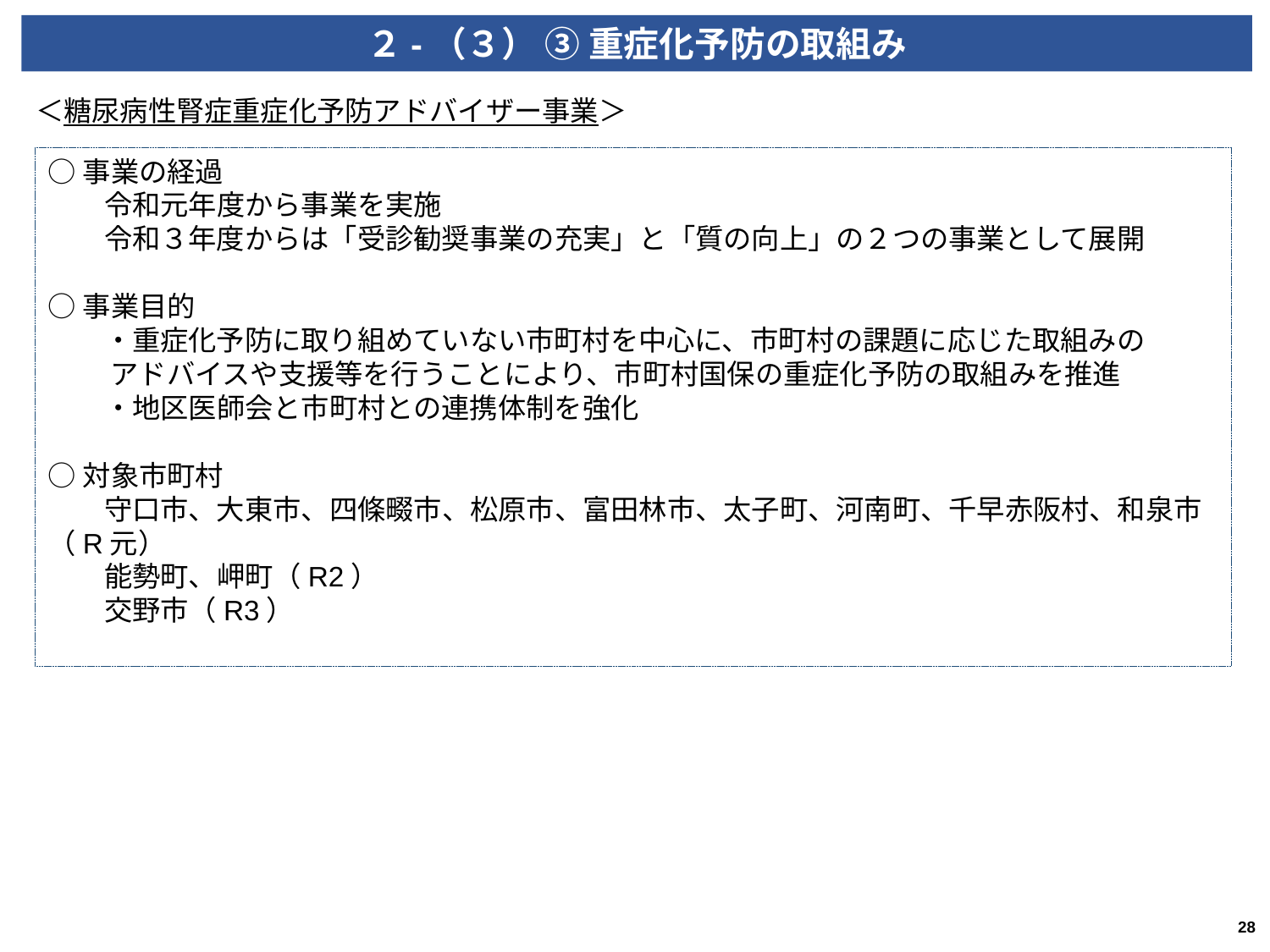

２-（３） ③ 重症化予防の取組み
＜糖尿病性腎症重症化予防アドバイザー事業＞
○事業の経過
　　令和元年度から事業を実施
　　令和３年度からは「受診勧奨事業の充実」と「質の向上」の２つの事業として展開

○事業目的
　　・重症化予防に取り組めていない市町村を中心に、市町村の課題に応じた取組みの
　　 アドバイスや支援等を行うことにより、市町村国保の重症化予防の取組みを推進
　　・地区医師会と市町村との連携体制を強化

○対象市町村
　　守口市、大東市、四條畷市、松原市、富田林市、太子町、河南町、千早赤阪村、和泉市（R元）
　　能勢町、岬町（R2）
　　交野市（R3）

28